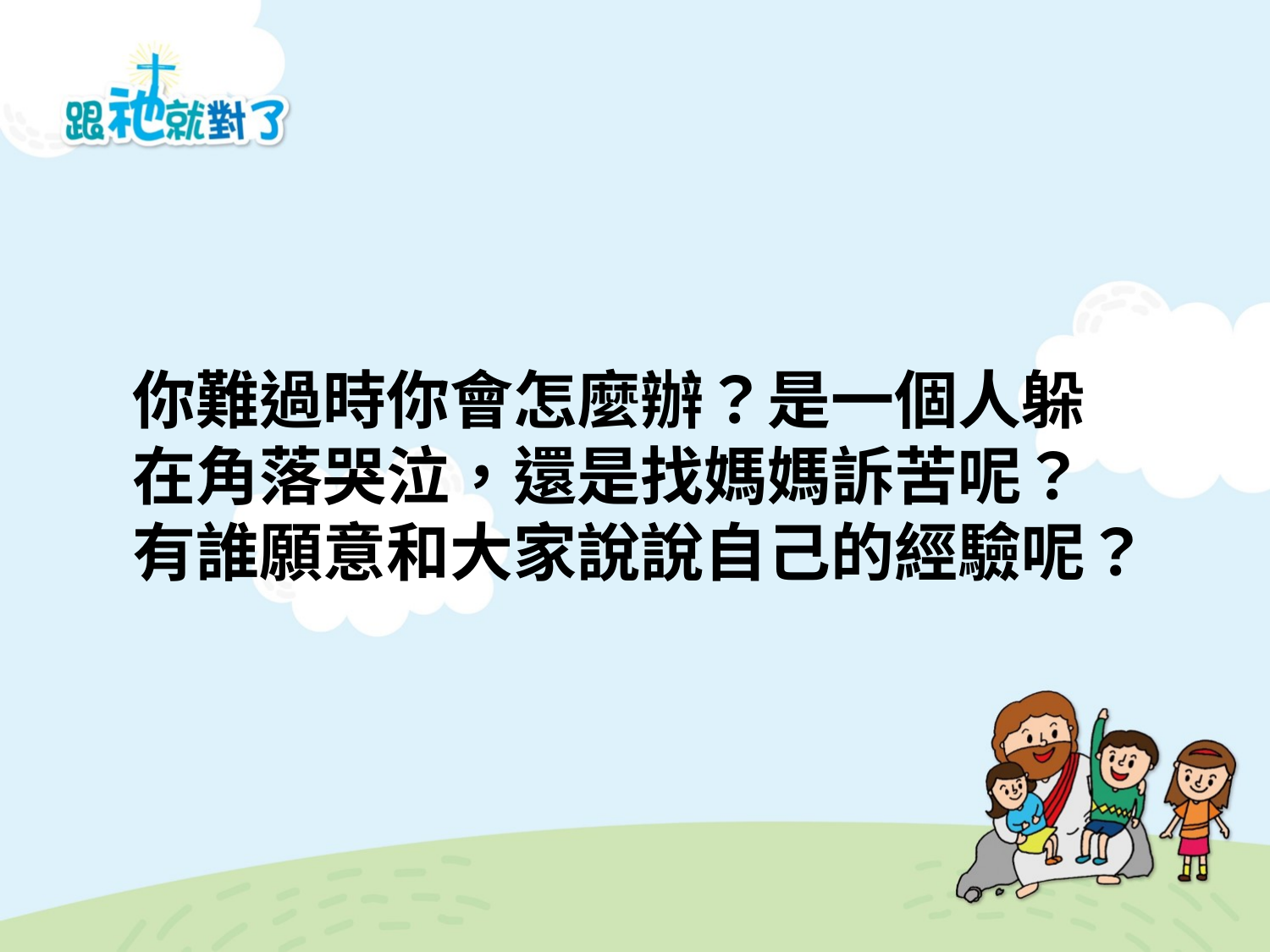

你難過時你會怎麼辦？是一個人躲在角落哭泣，還是找媽媽訴苦呢？有誰願意和大家說說自己的經驗呢？